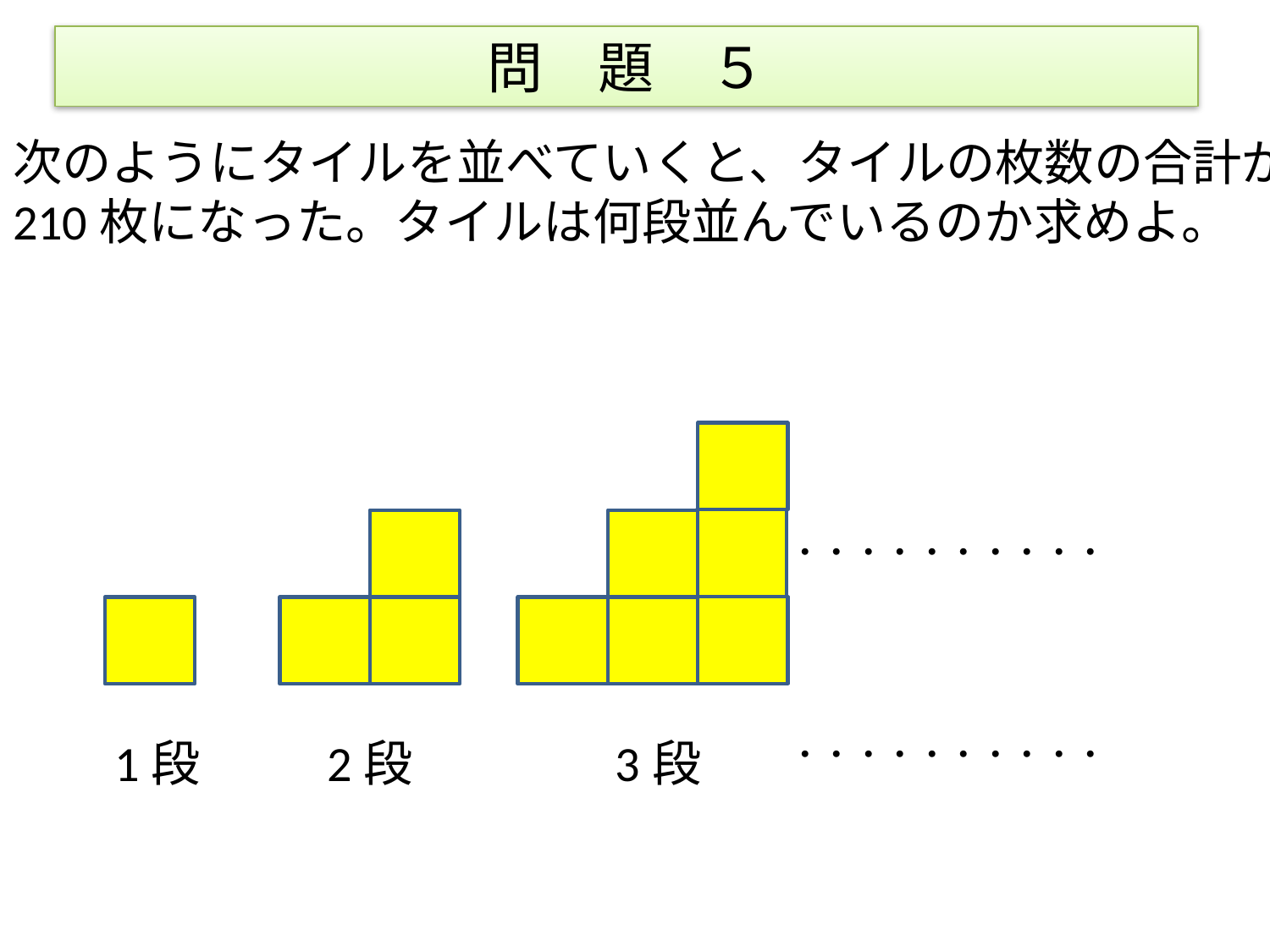

# 問　題　５
次のようにタイルを並べていくと、タイルの枚数の合計が
210枚になった。タイルは何段並んでいるのか求めよ。

・・・・・・・・・・

1段
2段
3段
・・・・・・・・・・